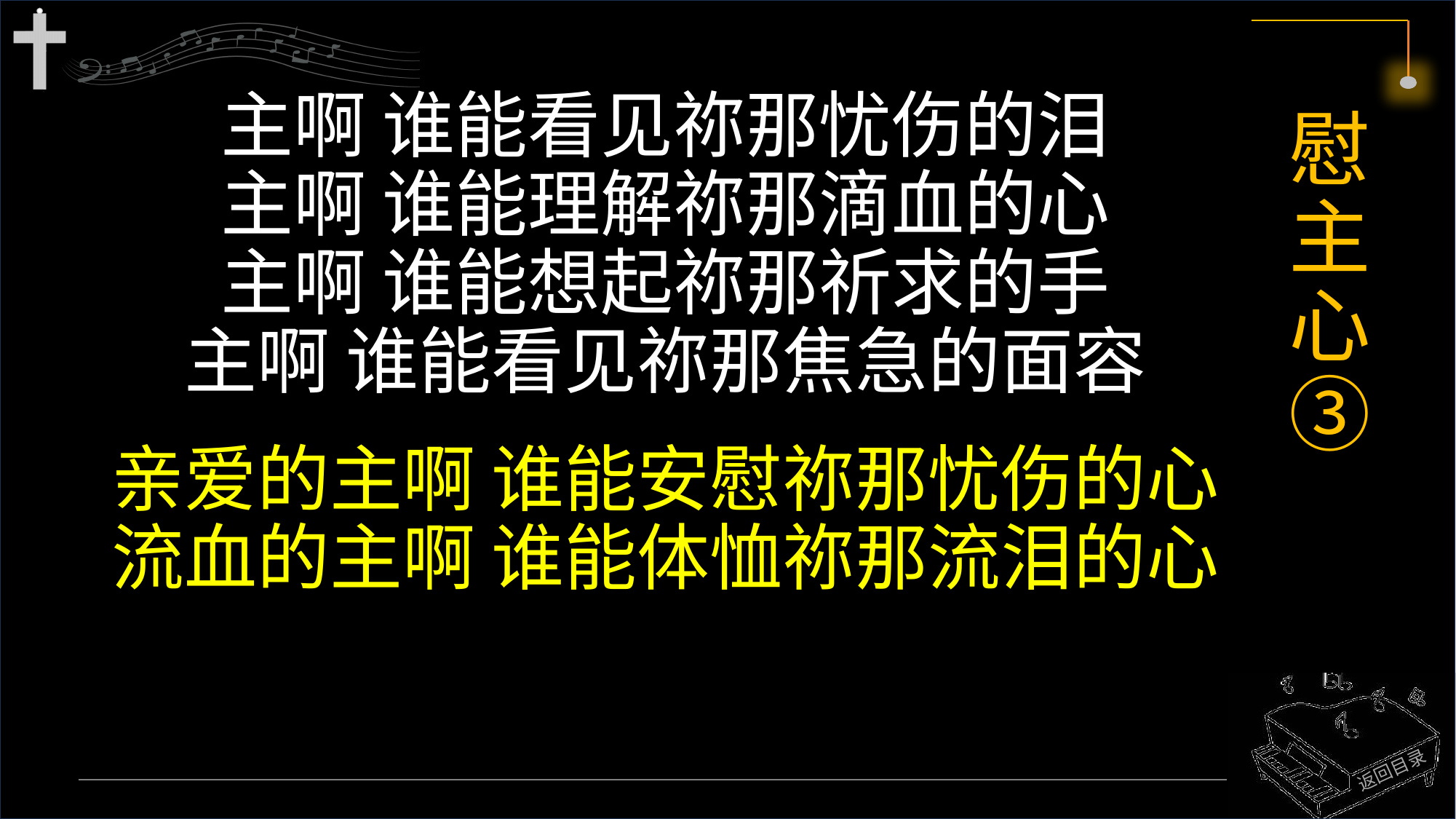

# 慰主心 ③
主啊 谁能看见祢那忧伤的泪
主啊 谁能理解祢那滴血的心
主啊 谁能想起祢那祈求的手
主啊 谁能看见祢那焦急的面容
亲爱的主啊 谁能安慰祢那忧伤的心
流血的主啊 谁能体恤祢那流泪的心